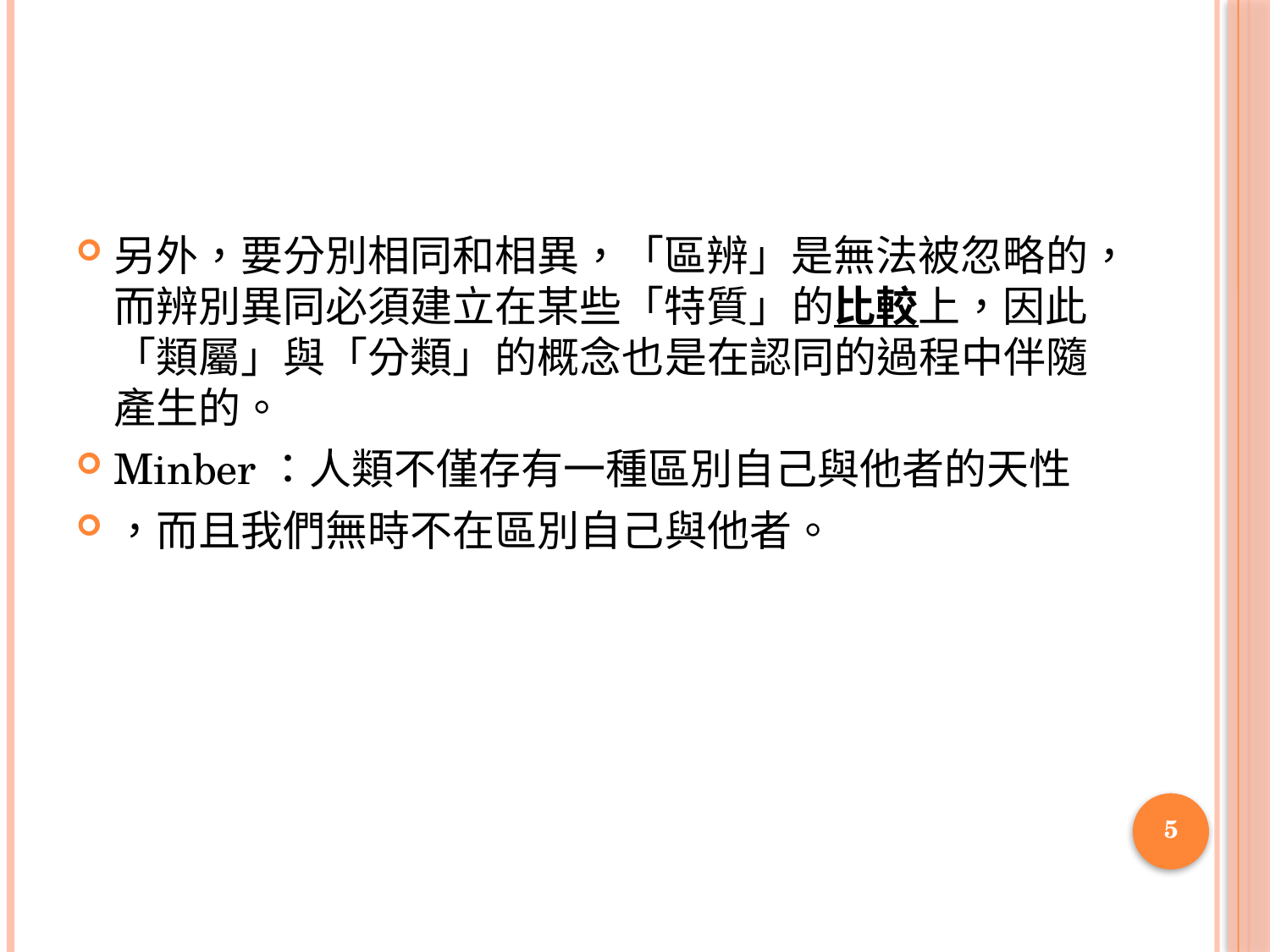

#
另外，要分別相同和相異，「區辨」是無法被忽略的，而辨別異同必須建立在某些「特質」的比較上，因此「類屬」與「分類」的概念也是在認同的過程中伴隨產生的。
Minber：人類不僅存有一種區別自己與他者的天性
，而且我們無時不在區別自己與他者。
5